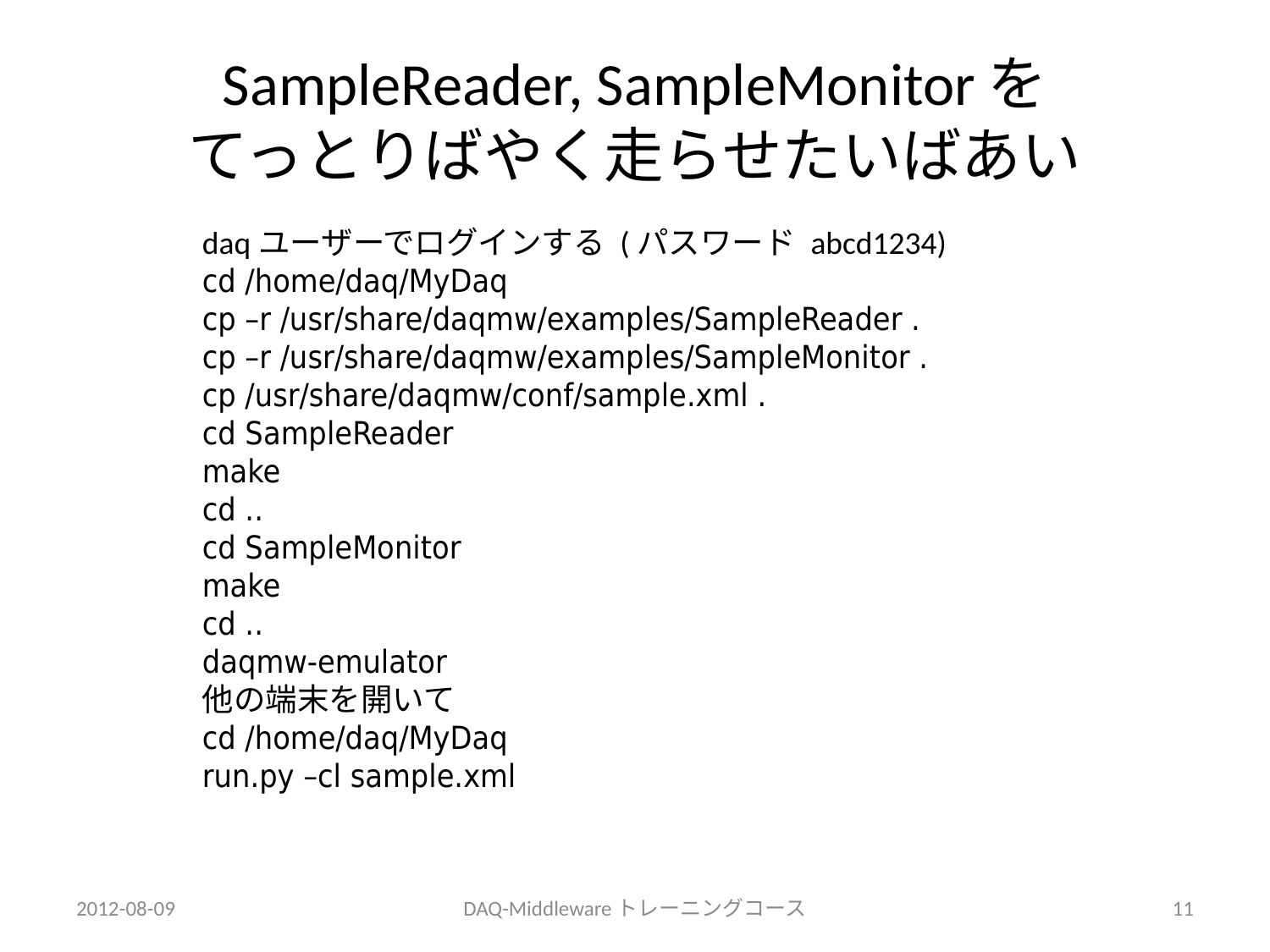

# SampleReader, SampleMonitorを てっとりばやく走らせたいばあい
daqユーザーでログインする (パスワード abcd1234)
cd /home/daq/MyDaq
cp –r /usr/share/daqmw/examples/SampleReader .
cp –r /usr/share/daqmw/examples/SampleMonitor .
cp /usr/share/daqmw/conf/sample.xml .
cd SampleReader
make
cd ..
cd SampleMonitor
make
cd ..
daqmw-emulator
他の端末を開いて
cd /home/daq/MyDaq
run.py –cl sample.xml

2012-08-09
DAQ-Middlewareトレーニングコース
11